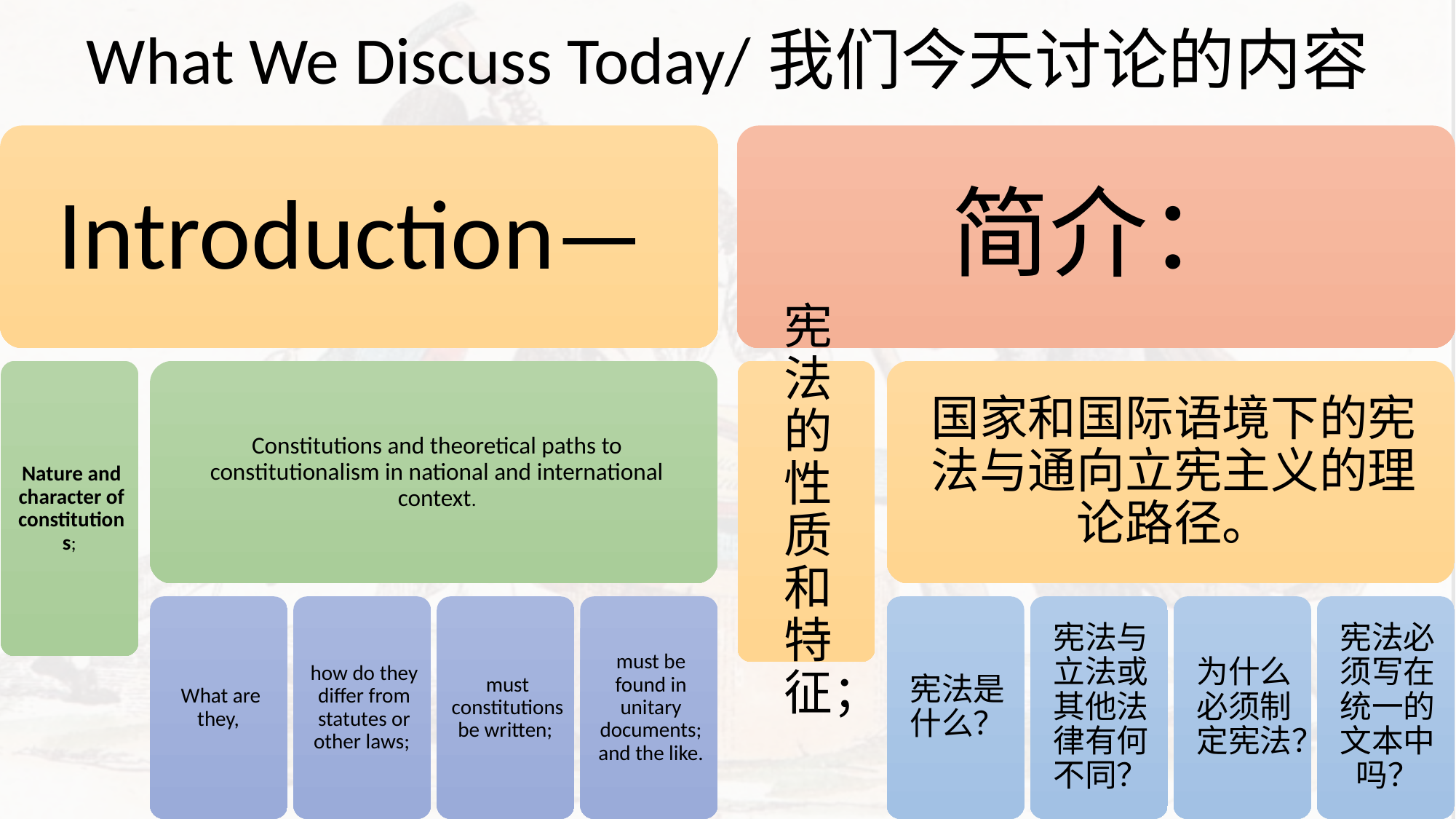

# What We Discuss Today/我们今天讨论的内容
Introduction—
Nature and character of constitutions;
Constitutions and theoretical paths to constitutionalism in national and international context.
What are they,
how do they differ from statutes or other laws;
must constitutions be written;
must be found in unitary documents; and the like.
简介：
宪法的性质和特征；
国家和国际语境下的宪法与通向立宪主义的理论路径。
宪法是什么？
宪法与立法或其他法律有何不同？
为什么必须制定宪法？
宪法必须写在统一的文本中吗？